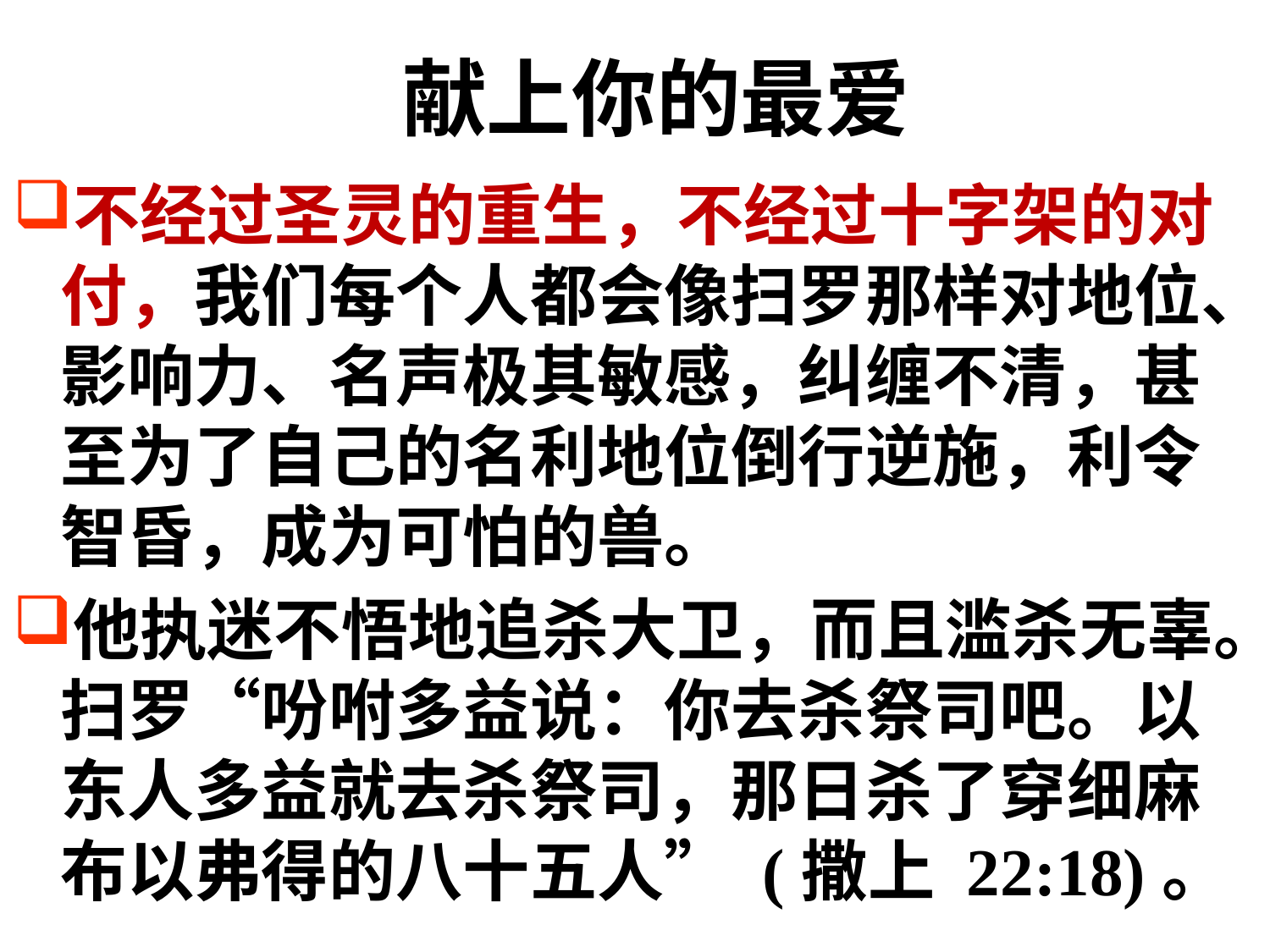

# 献上你的最爱
不经过圣灵的重生，不经过十字架的对付，我们每个人都会像扫罗那样对地位、影响力、名声极其敏感，纠缠不清，甚至为了自己的名利地位倒行逆施，利令智昏，成为可怕的兽。
他执迷不悟地追杀大卫，而且滥杀无辜。扫罗“吩咐多益说：你去杀祭司吧。以东人多益就去杀祭司，那日杀了穿细麻布以弗得的八十五人” (撒上 22:18)。